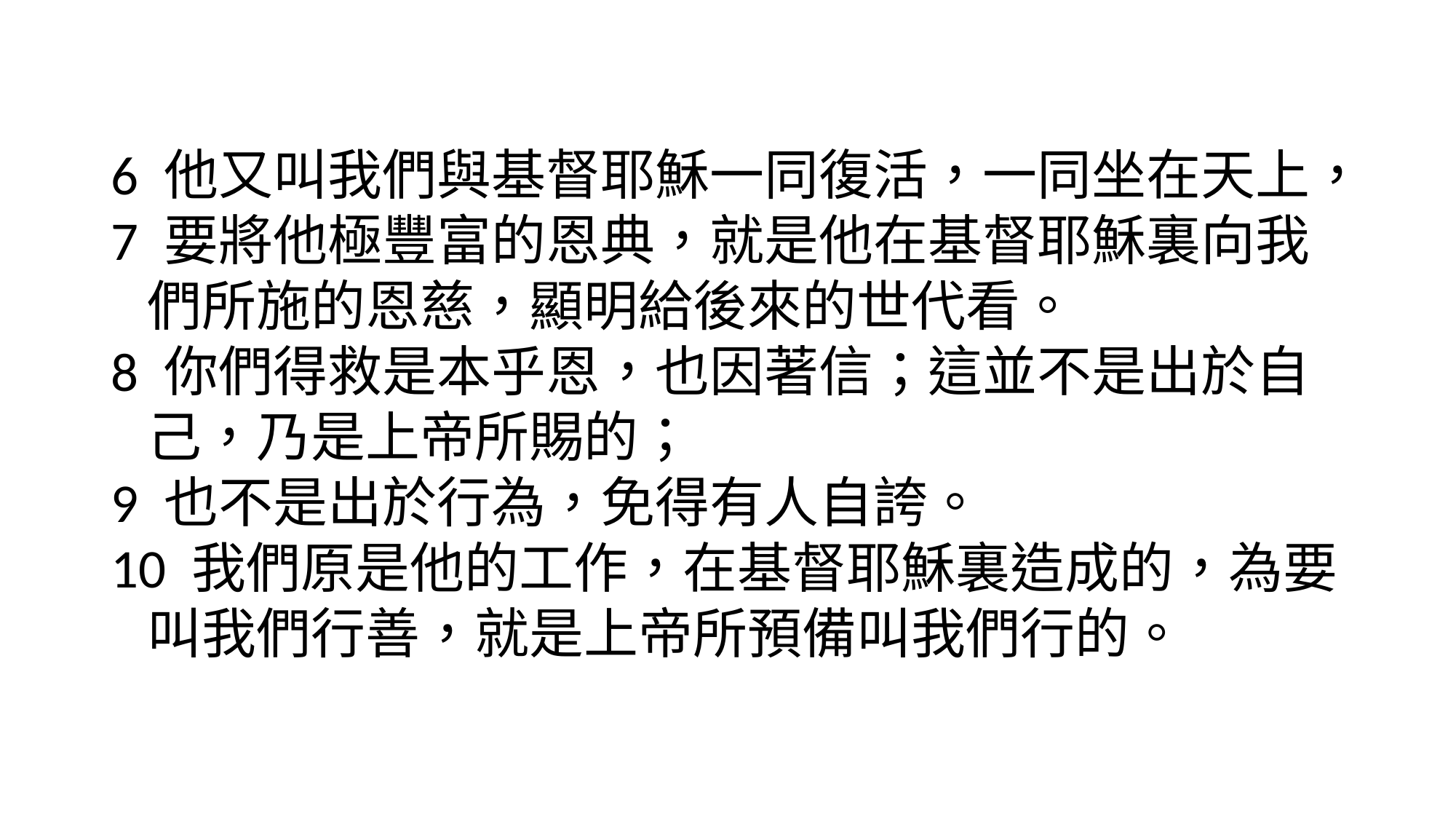

# 6 他又叫我們與基督耶穌一同復活，一同坐在天上，7 要將他極豐富的恩典，就是他在基督耶穌裏向我 們所施的恩慈，顯明給後來的世代看。 8 你們得救是本乎恩，也因著信；這並不是出於自 己，乃是上帝所賜的； 9 也不是出於行為，免得有人自誇。 10 我們原是他的工作，在基督耶穌裏造成的，為要 叫我們行善，就是上帝所預備叫我們行的。